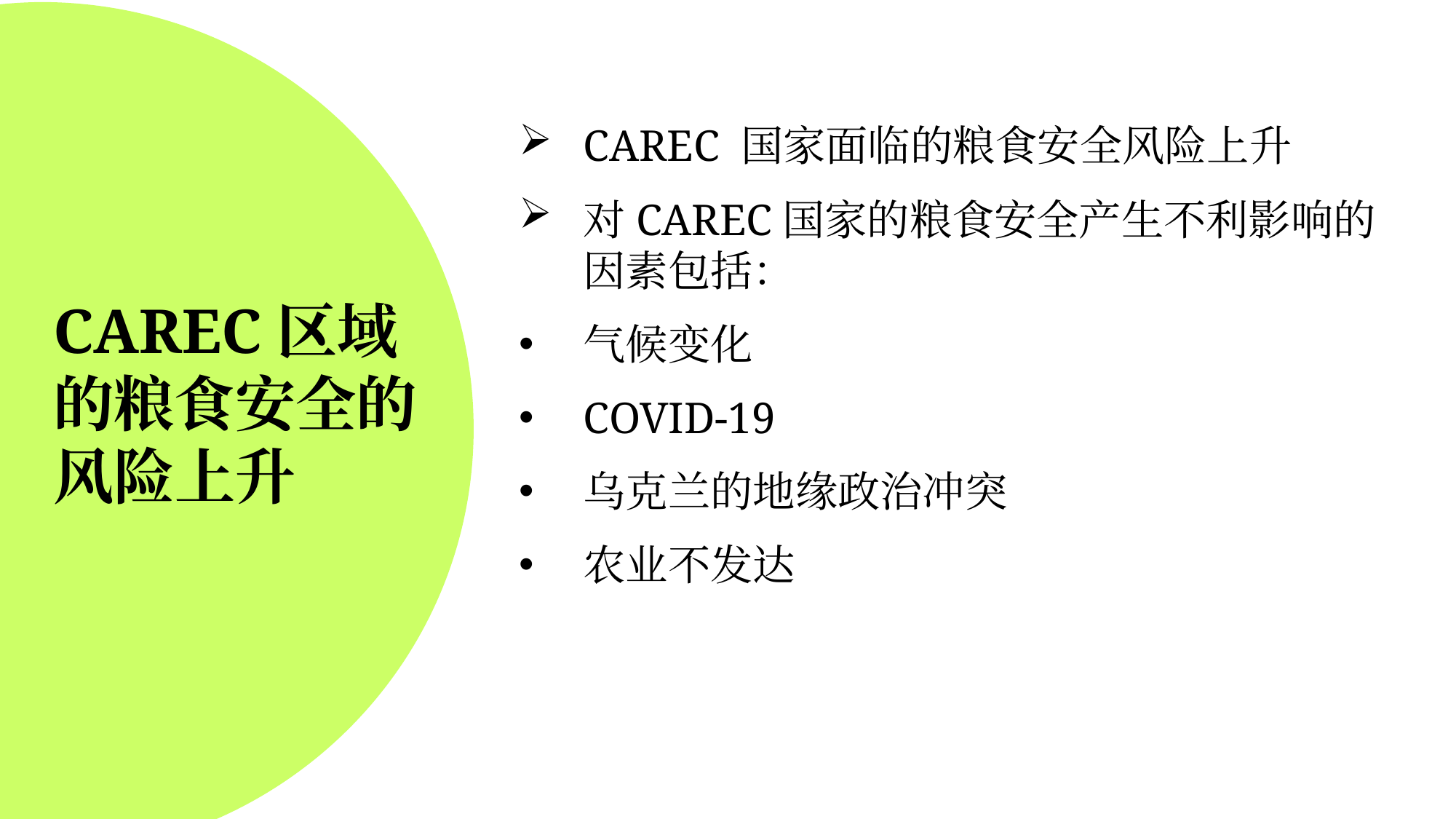

CAREC 国家面临的粮食安全风险上升
对CAREC国家的粮食安全产生不利影响的因素包括：
气候变化
COVID-19
乌克兰的地缘政治冲突
农业不发达
CAREC区域
的粮食安全的
风险上升